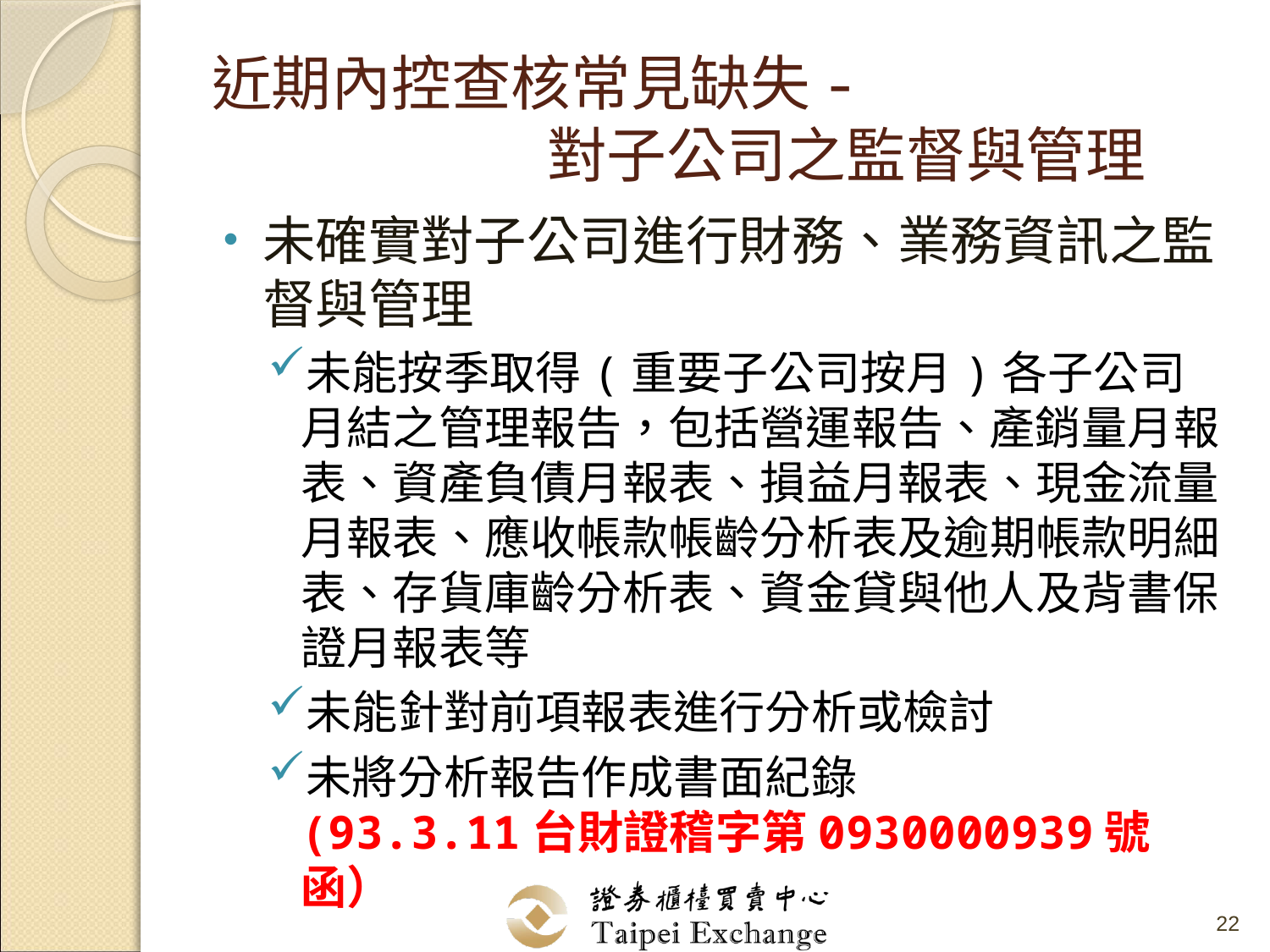

# 近期內控查核常見缺失- 對子公司之監督與管理
未確實對子公司進行財務、業務資訊之監督與管理
未能按季取得(重要子公司按月)各子公司月結之管理報告，包括營運報告、產銷量月報表、資產負債月報表、損益月報表、現金流量月報表、應收帳款帳齡分析表及逾期帳款明細表、存貨庫齡分析表、資金貸與他人及背書保證月報表等
未能針對前項報表進行分析或檢討
未將分析報告作成書面紀錄
(93.3.11台財證稽字第0930000939號函）

22